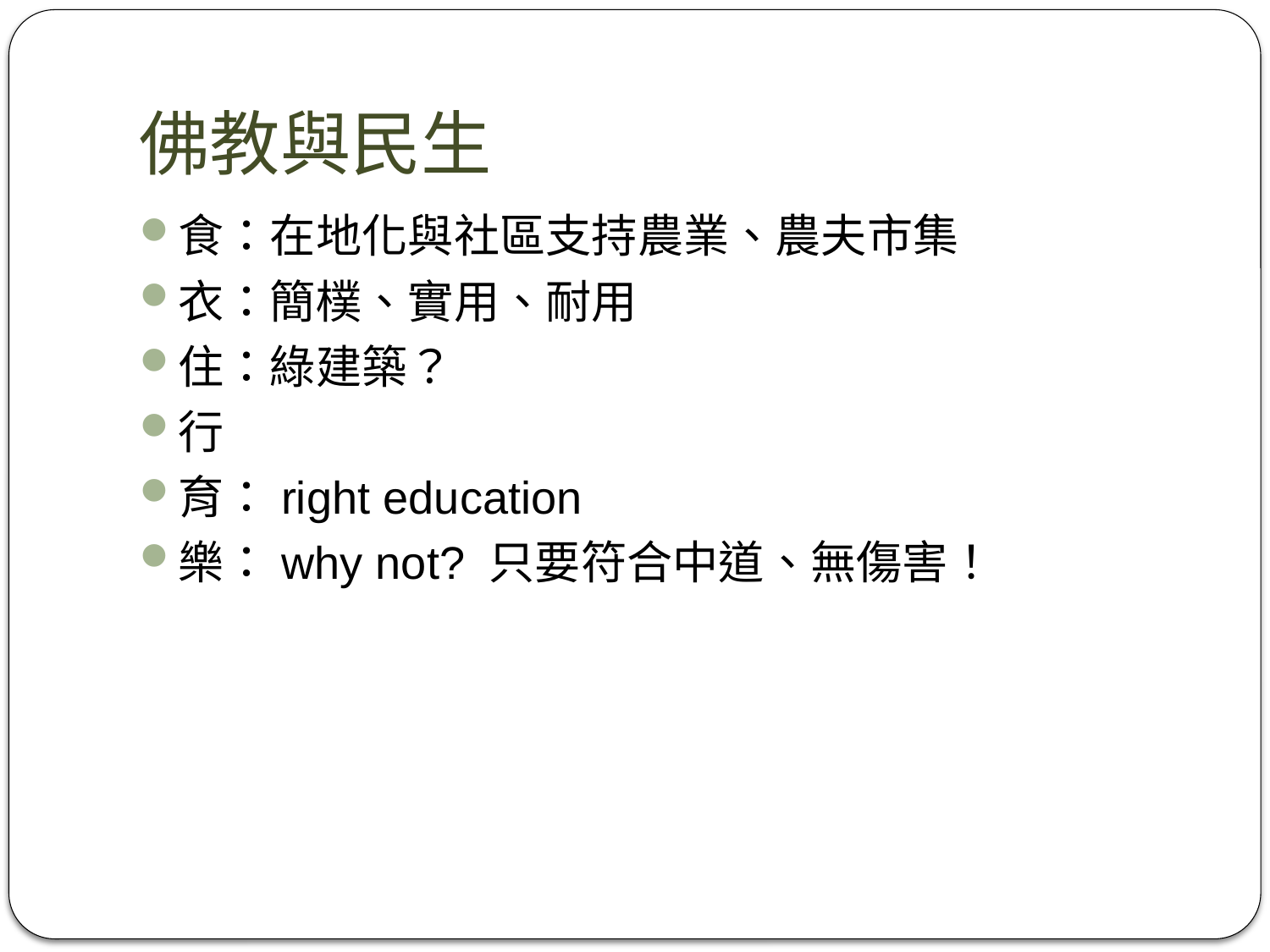

# 佛教與民生
食：在地化與社區支持農業、農夫市集
衣：簡樸、實用、耐用
住：綠建築？
行
育：right education
樂：why not? 只要符合中道、無傷害！